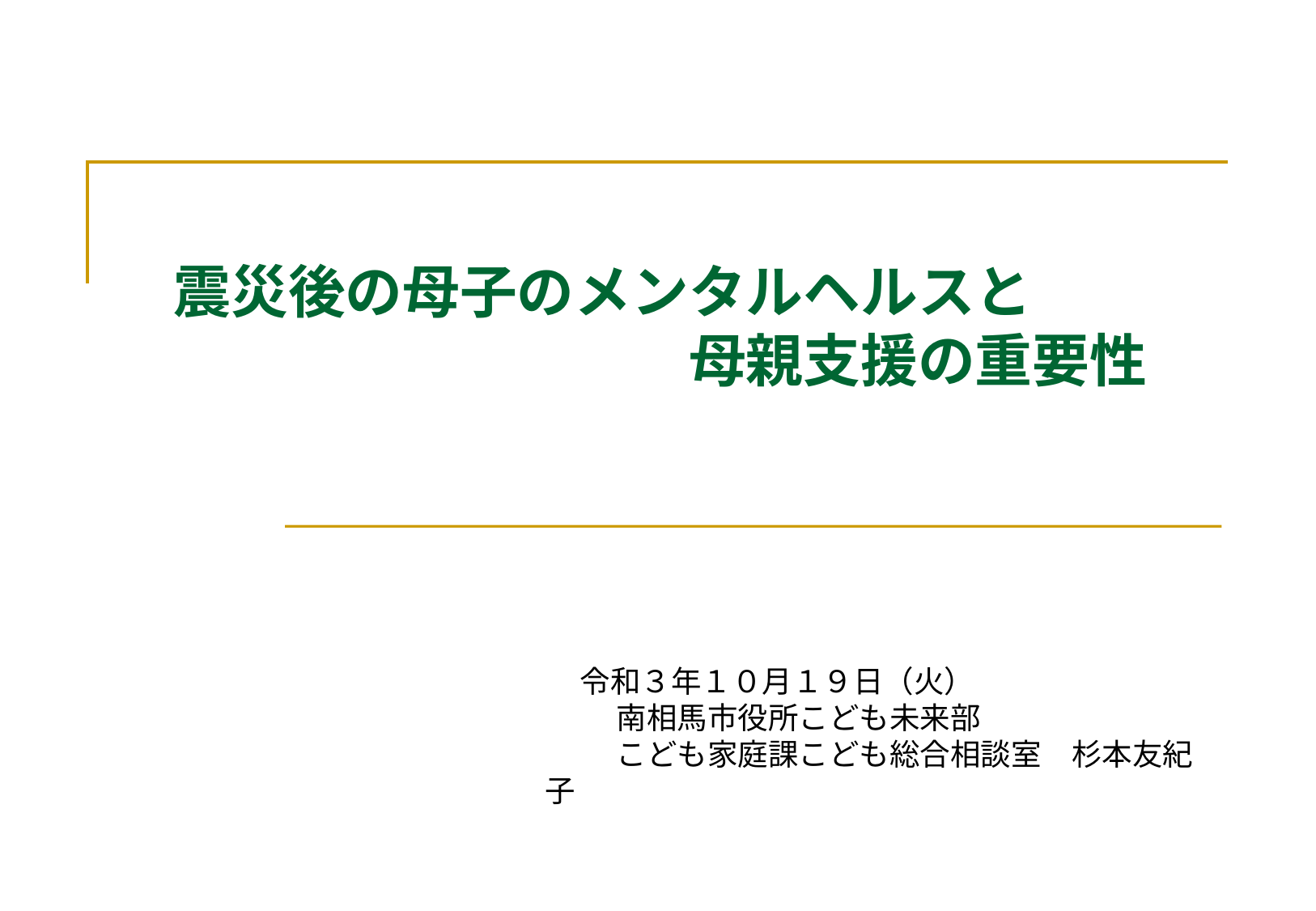

# 震災後の母子のメンタルヘルスと 　　　　　　　　　母親支援の重要性
    令和３年１０月１９日（火）
　      南相馬市役所こども未来部
　      こども家庭課こども総合相談室　杉本友紀子